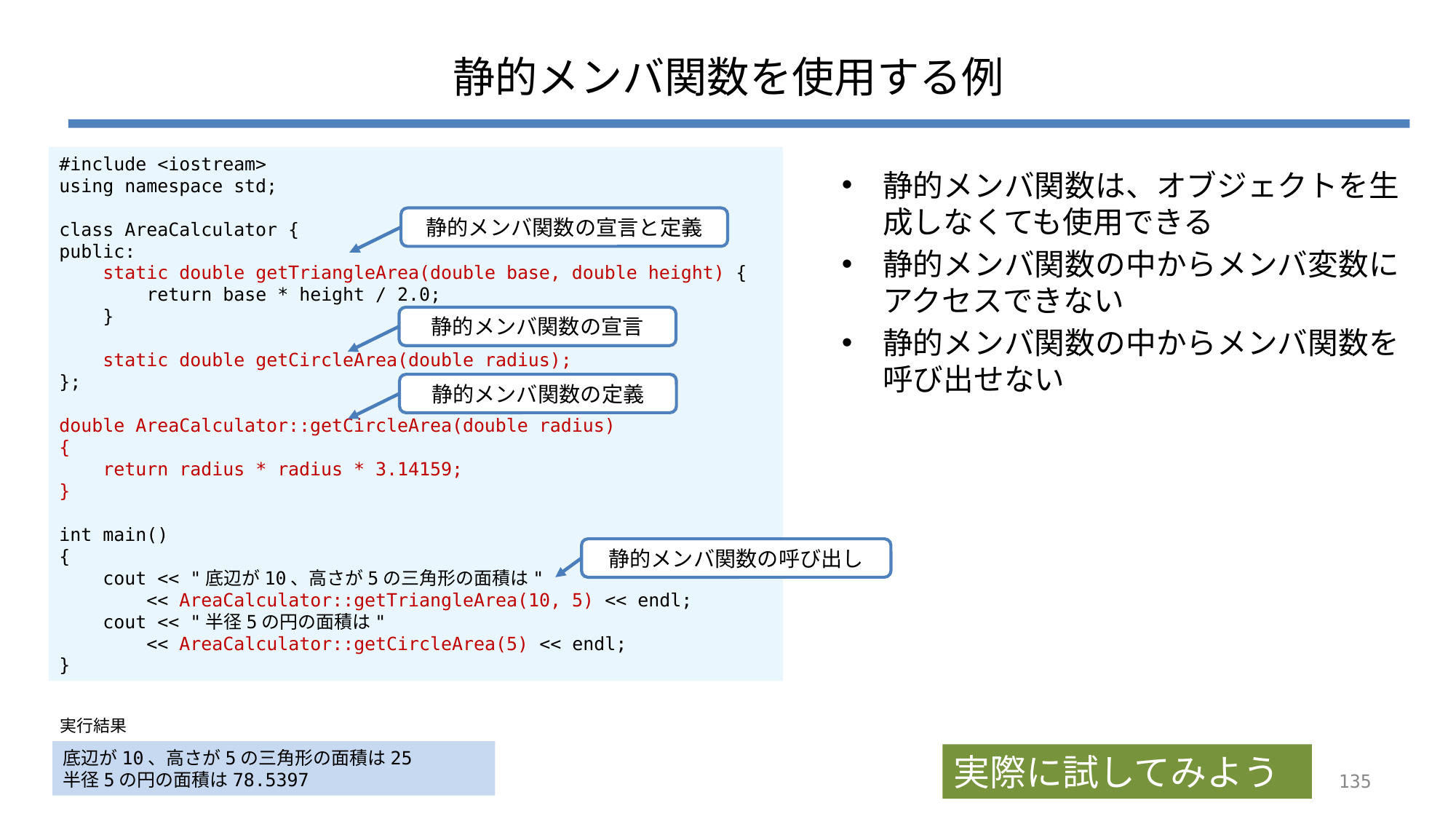

# 静的メンバ関数を使用する例
#include <iostream>
using namespace std;

class AreaCalculator {
public:
    static double getTriangleArea(double base, double height) {
        return base * height / 2.0;
    }

    static double getCircleArea(double radius);
};

double AreaCalculator::getCircleArea(double radius)
{
    return radius * radius * 3.14159;
}

int main()
{
    cout << "底辺が10、高さが5の三角形の面積は"
        << AreaCalculator::getTriangleArea(10, 5) << endl;
    cout << "半径5の円の面積は"
        << AreaCalculator::getCircleArea(5) << endl;
}
静的メンバ関数は、オブジェクトを生成しなくても使用できる
静的メンバ関数の中からメンバ変数にアクセスできない
静的メンバ関数の中からメンバ関数を呼び出せない
静的メンバ関数の宣言と定義
静的メンバ関数の宣言
静的メンバ関数の定義
静的メンバ関数の呼び出し
実行結果
底辺が10、高さが5の三角形の面積は25
半径5の円の面積は78.5397
実際に試してみよう
135